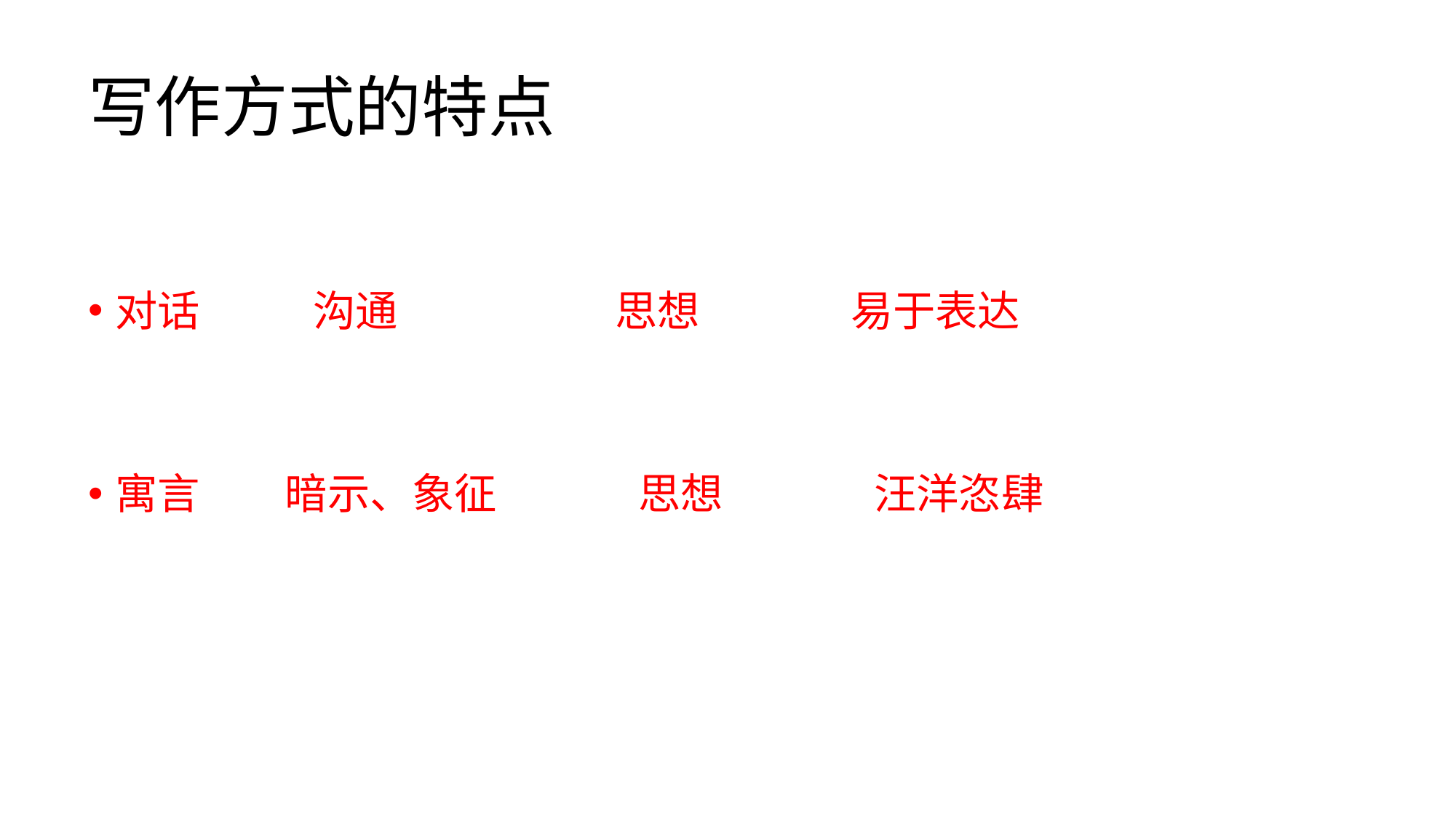

# 写作方式的特点

对话            沟通                       思想                易于表达

寓言         暗示、象征               思想                汪洋恣肆